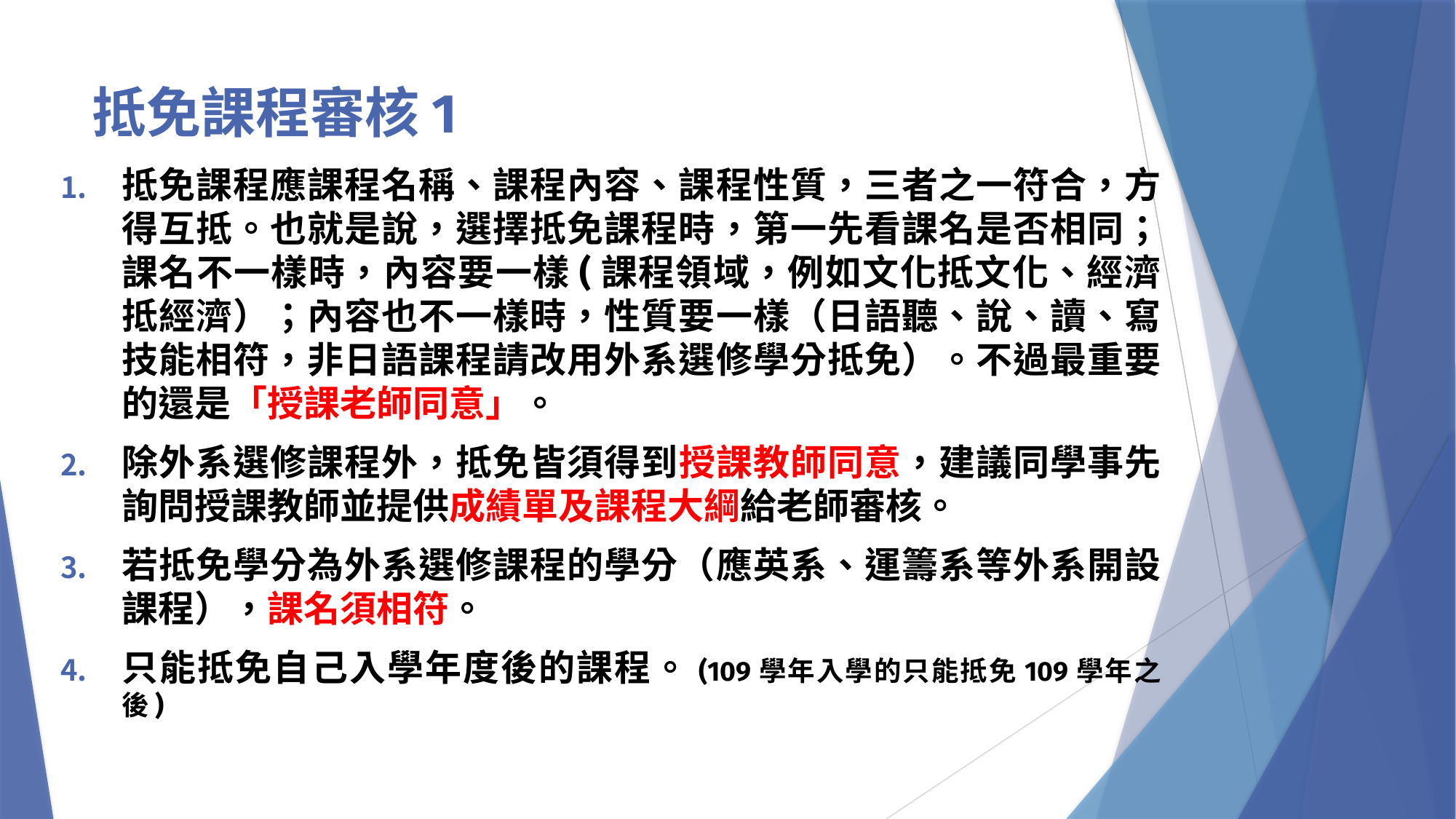

# 抵免課程審核1
抵免課程應課程名稱、課程內容、課程性質，三者之一符合，方得互抵。也就是說，選擇抵免課程時，第一先看課名是否相同；課名不一樣時，內容要一樣(課程領域，例如文化抵文化、經濟抵經濟）；內容也不一樣時，性質要一樣（日語聽、說、讀、寫技能相符，非日語課程請改用外系選修學分抵免）。不過最重要的還是「授課老師同意」。
除外系選修課程外，抵免皆須得到授課教師同意，建議同學事先詢問授課教師並提供成績單及課程大綱給老師審核。
若抵免學分為外系選修課程的學分（應英系、運籌系等外系開設課程），課名須相符。
只能抵免自己入學年度後的課程。(109學年入學的只能抵免109學年之後)